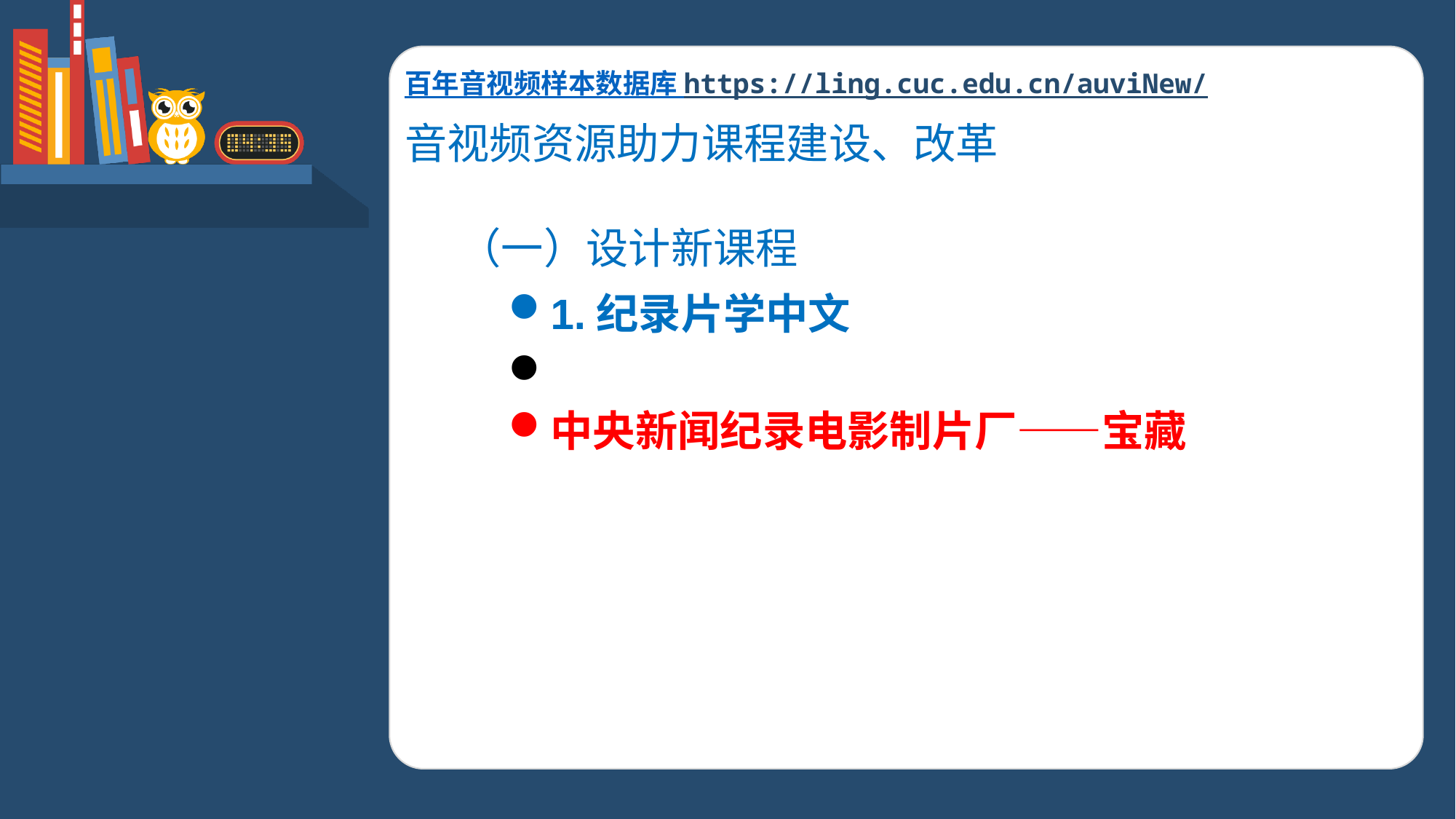

百年音视频样本数据库 https://ling.cuc.edu.cn/auviNew/
音视频资源助力课程建设、改革
（一）设计新课程
1.纪录片学中文

中央新闻纪录电影制片厂——宝藏